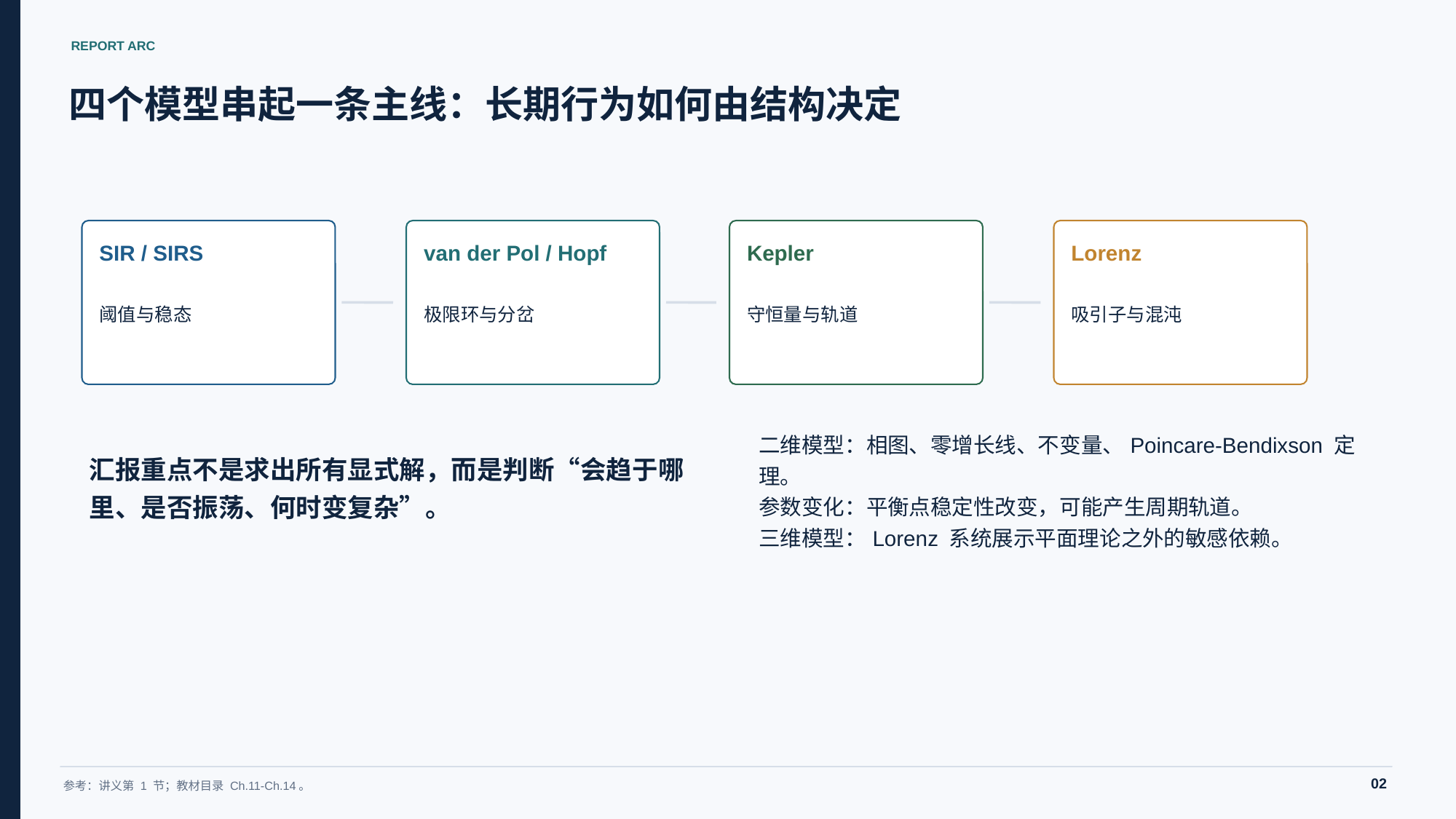

REPORT ARC
四个模型串起一条主线：长期行为如何由结构决定

SIR / SIRS
van der Pol / Hopf
Kepler
Lorenz
阈值与稳态
极限环与分岔
守恒量与轨道
吸引子与混沌

二维模型：相图、零增长线、不变量、Poincare-Bendixson 定理。
参数变化：平衡点稳定性改变，可能产生周期轨道。
三维模型：Lorenz 系统展示平面理论之外的敏感依赖。
汇报重点不是求出所有显式解，而是判断“会趋于哪里、是否振荡、何时变复杂”。

02
参考：讲义第 1 节；教材目录 Ch.11-Ch.14。